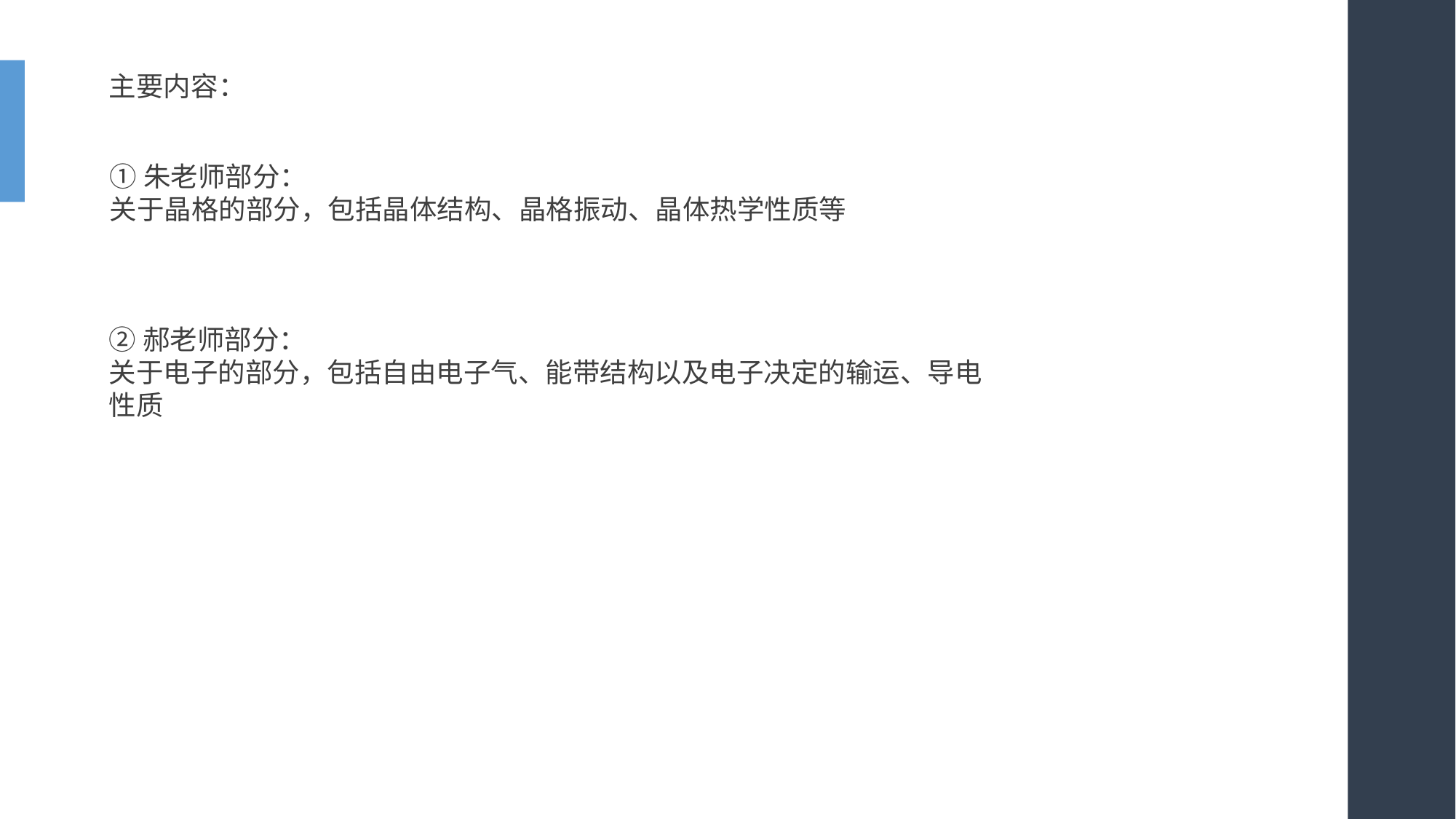

主要内容：
①朱老师部分：
关于晶格的部分，包括晶体结构、晶格振动、晶体热学性质等
②郝老师部分：
关于电子的部分，包括自由电子气、能带结构以及电子决定的输运、导电性质
4